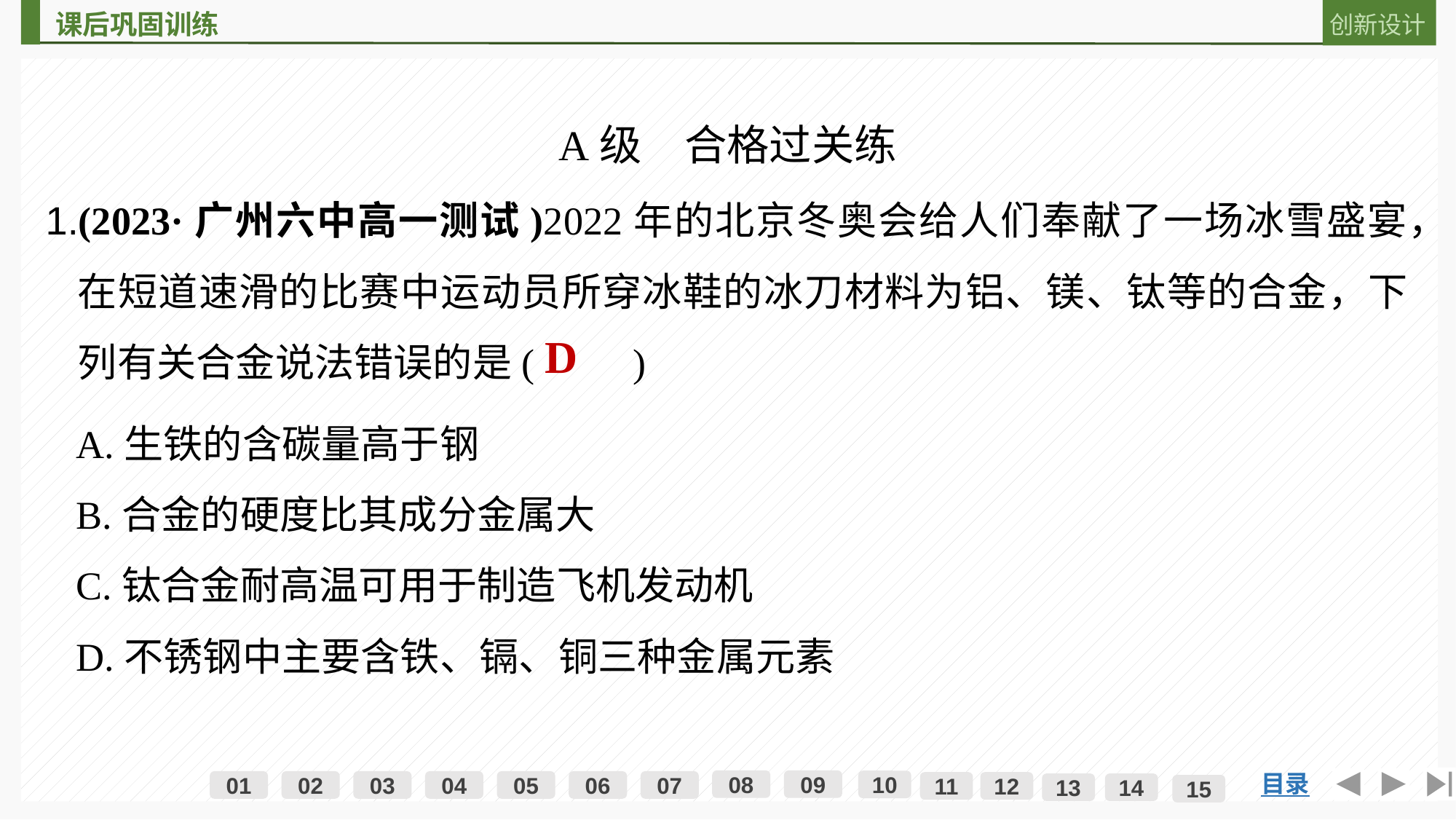

A级　合格过关练
1.(2023·广州六中高一测试)2022年的北京冬奥会给人们奉献了一场冰雪盛宴，在短道速滑的比赛中运动员所穿冰鞋的冰刀材料为铝、镁、钛等的合金，下列有关合金说法错误的是(　　)
D
A.生铁的含碳量高于钢
B.合金的硬度比其成分金属大
C.钛合金耐高温可用于制造飞机发动机
D.不锈钢中主要含铁、镉、铜三种金属元素